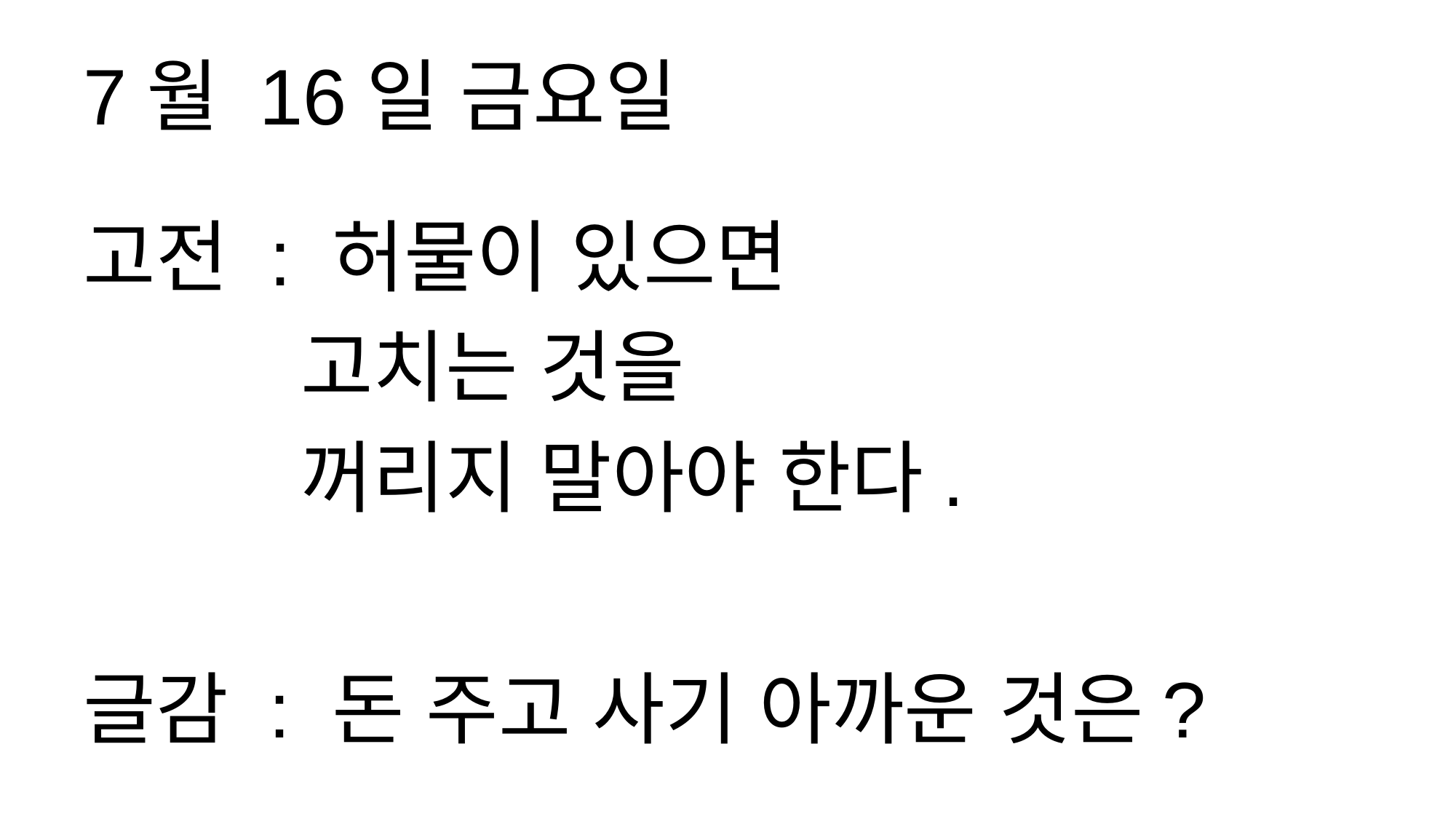

7월 16일 금요일
고전 : 허물이 있으면
         고치는 것을
         꺼리지 말아야 한다.
글감 : 돈 주고 사기 아까운 것은?